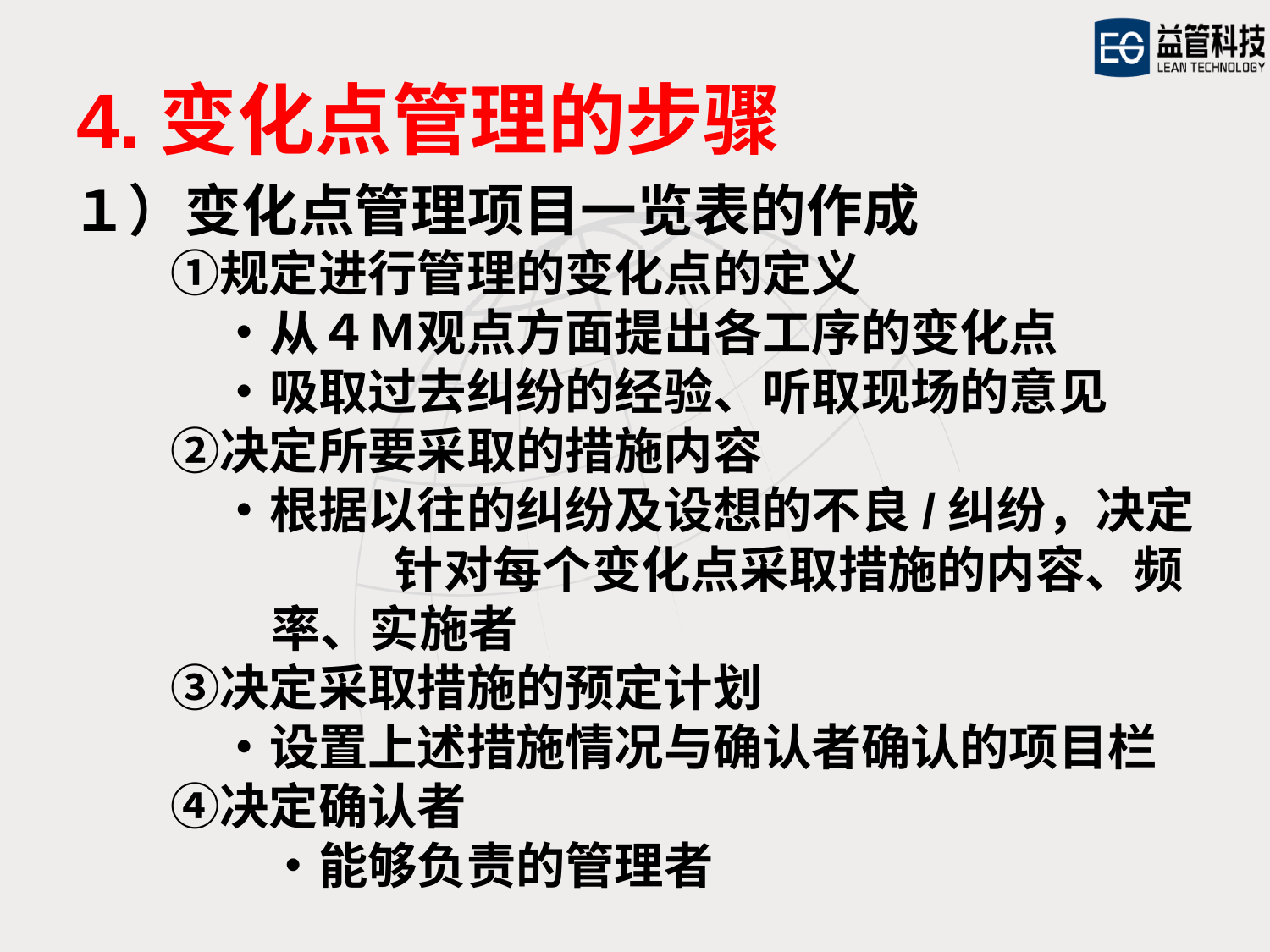

# 4.变化点管理的步骤
１）变化点管理项目一览表的作成
　　①规定进行管理的变化点的定义
　　　・从４Ｍ观点方面提出各工序的变化点
　　　・吸取过去纠纷的经验、听取现场的意见
　　②决定所要采取的措施内容
　　　・根据以往的纠纷及设想的不良/纠纷，决定            针对每个变化点采取措施的内容、频率、实施者
　　③决定采取措施的预定计划
　　　・设置上述措施情况与确认者确认的项目栏
　　④决定确认者
　　　　・能够负责的管理者